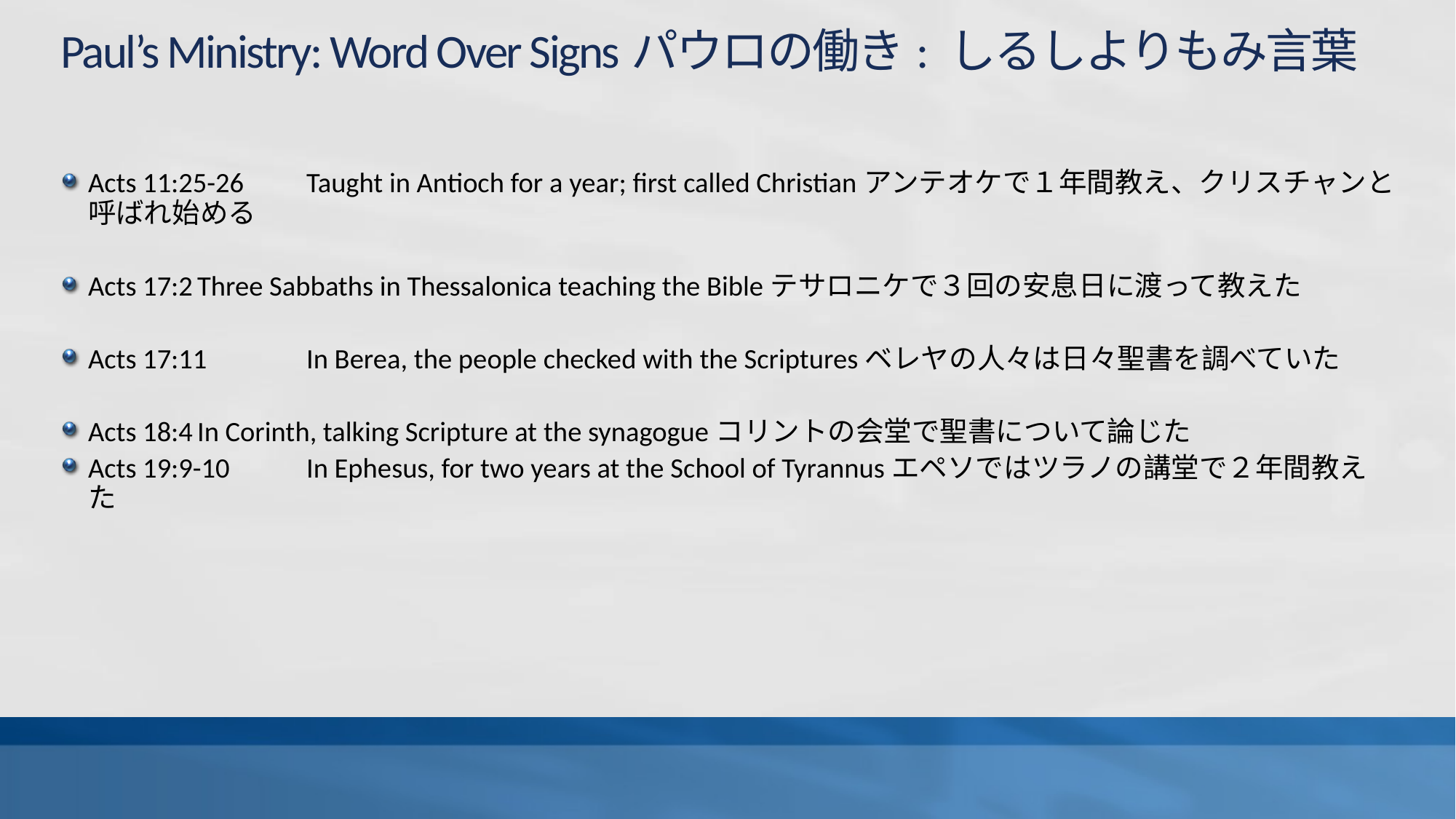

# Paul’s Ministry: Word Over Signsパウロの働き: しるしよりもみ言葉
Acts 11:25-26	Taught in Antioch for a year; first called Christianアンテオケで１年間教え、クリスチャンと呼ばれ始める

Acts 17:2	Three Sabbaths in Thessalonica teaching the Bibleテサロニケで３回の安息日に渡って教えた

Acts 17:11	In Berea, the people checked with the Scripturesベレヤの人々は日々聖書を調べていた

Acts 18:4	In Corinth, talking Scripture at the synagogueコリントの会堂で聖書について論じた
Acts 19:9-10	In Ephesus, for two years at the School of Tyrannusエペソではツラノの講堂で２年間教えた